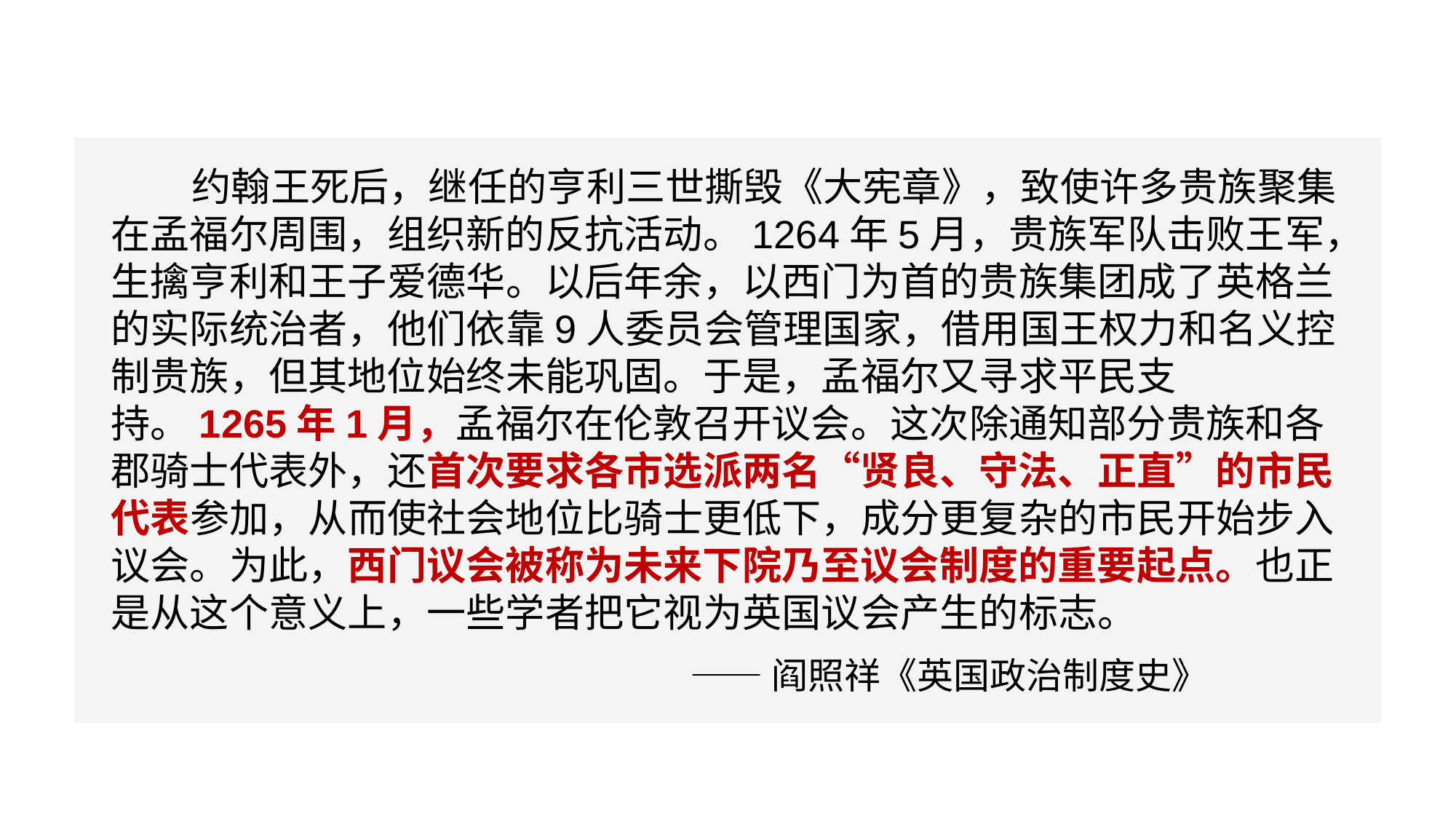

约翰王死后，继任的亨利三世撕毁《大宪章》，致使许多贵族聚集在孟福尔周围，组织新的反抗活动。1264年5月，贵族军队击败王军，生擒亨利和王子爱德华。以后年余，以西门为首的贵族集团成了英格兰的实际统治者，他们依靠9人委员会管理国家，借用国王权力和名义控制贵族，但其地位始终未能巩固。于是，孟福尔又寻求平民支持。1265年1月，孟福尔在伦敦召开议会。这次除通知部分贵族和各郡骑士代表外，还首次要求各市选派两名“贤良、守法、正直”的市民代表参加，从而使社会地位比骑士更低下，成分更复杂的市民开始步入议会。为此，西门议会被称为未来下院乃至议会制度的重要起点。也正是从这个意义上，一些学者把它视为英国议会产生的标志。
                                                                 ——阎照祥《英国政治制度史》